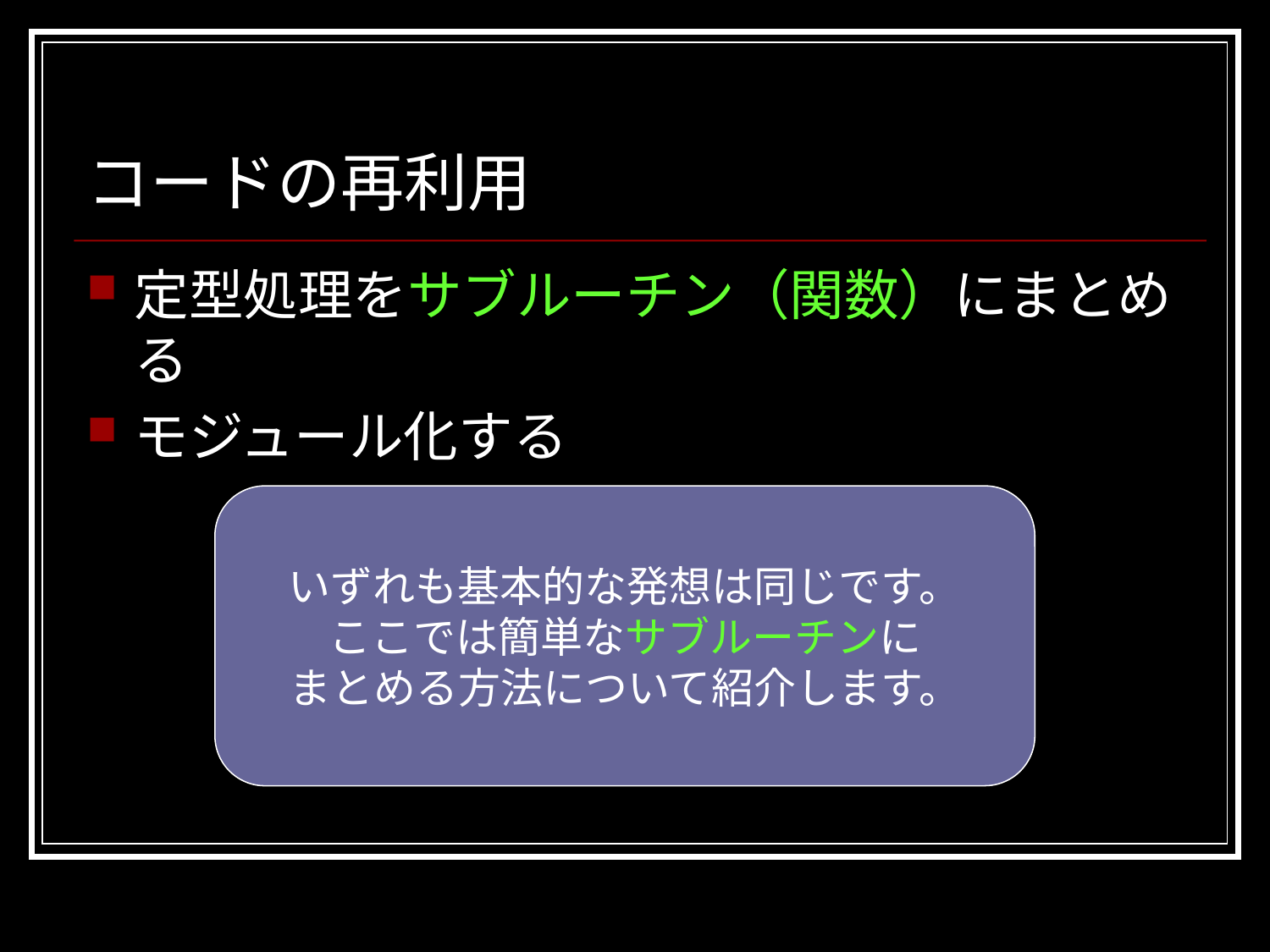

# コードの再利用
定型処理をサブルーチン（関数）にまとめる
モジュール化する
いずれも基本的な発想は同じです。
ここでは簡単なサブルーチンに
まとめる方法について紹介します。